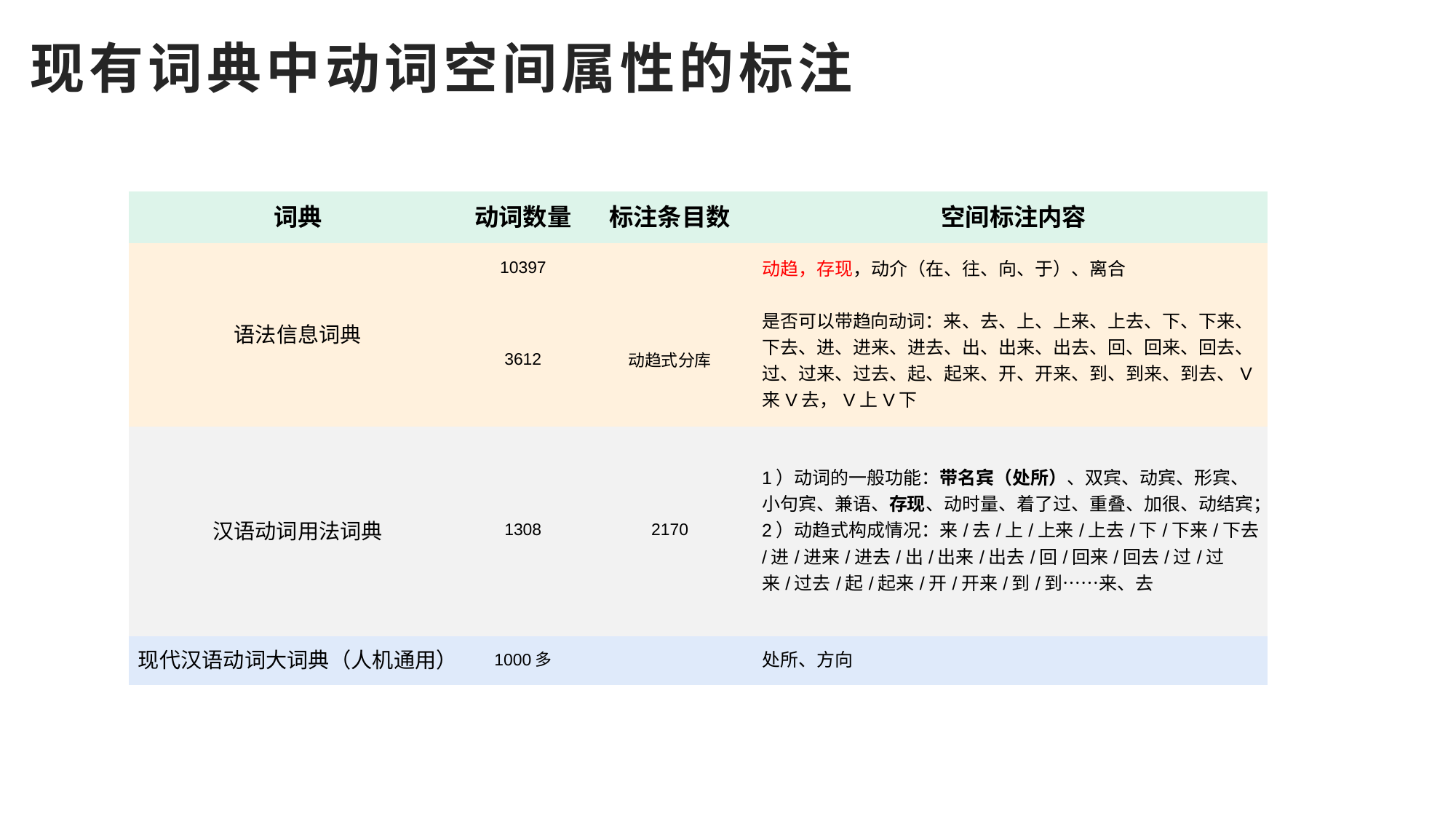

现有词典中动词空间属性的标注
| 词典 | 动词数量 | 标注条目数 | 空间标注内容 |
| --- | --- | --- | --- |
| 语法信息词典 | 10397 |  | 动趋，存现，动介（在、往、向、于）、离合 |
|  | 3612 | 动趋式分库 | 是否可以带趋向动词：来、去、上、上来、上去、下、下来、下去、进、进来、进去、出、出来、出去、回、回来、回去、过、过来、过去、起、起来、开、开来、到、到来、到去、V来V去，V上V下 |
| 汉语动词用法词典 | 1308 | 2170 | 1）动词的一般功能：带名宾（处所）、双宾、动宾、形宾、小句宾、兼语、存现、动时量、着了过、重叠、加很、动结宾； 2）动趋式构成情况：来/去/上/上来/上去/下/下来/下去/进/进来/进去/出/出来/出去/回/回来/回去/过/过来/过去/起/起来/开/开来/到/到……来、去 |
| 现代汉语动词大词典（人机通用） | 1000多 |  | 处所、方向 |